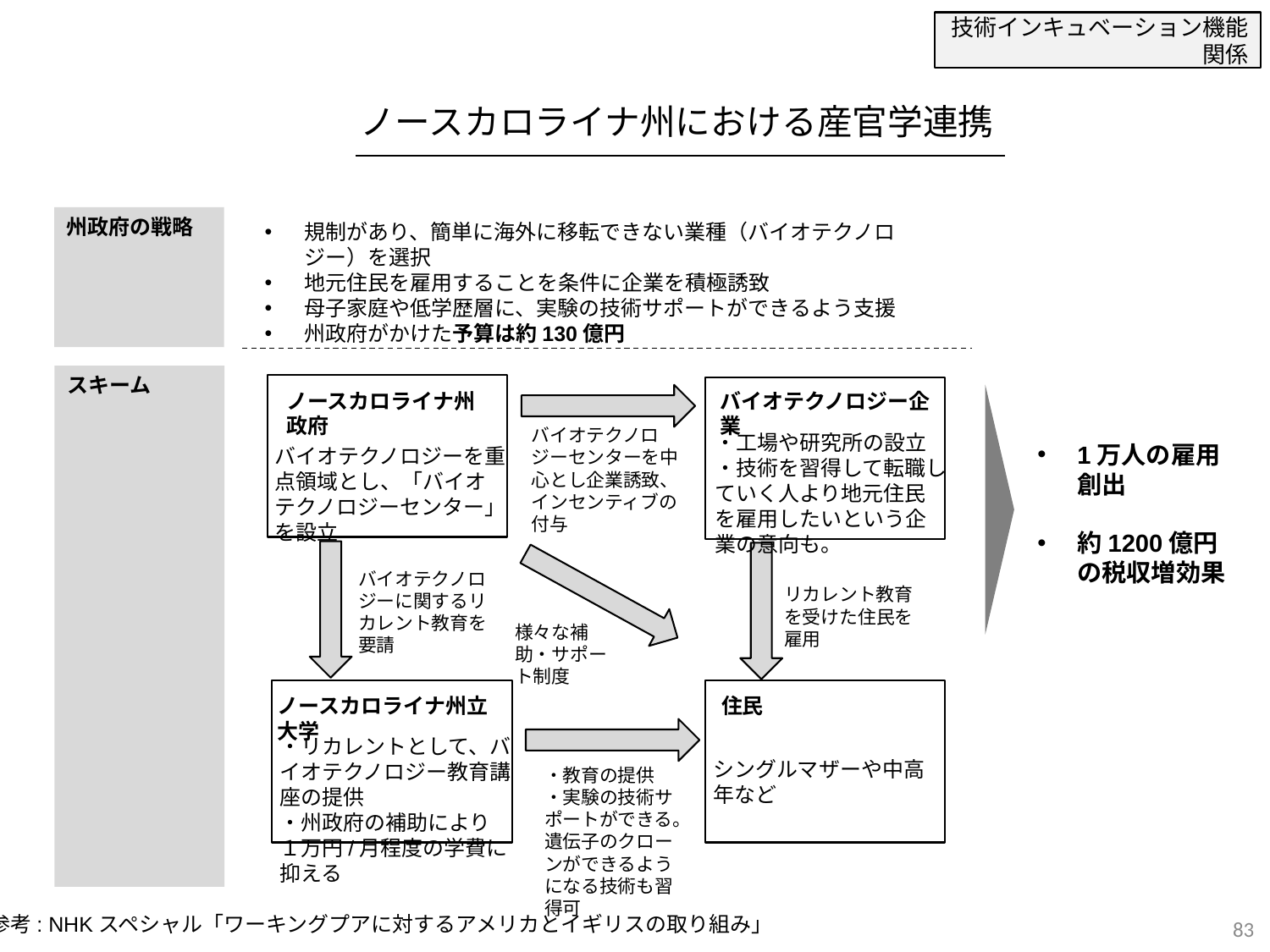

技術インキュベーション機能関係
ノースカロライナ州における産官学連携
州政府の戦略
規制があり、簡単に海外に移転できない業種（バイオテクノロジー）を選択
地元住民を雇用することを条件に企業を積極誘致
母子家庭や低学歴層に、実験の技術サポートができるよう支援
州政府がかけた予算は約130億円
スキーム

ノースカロライナ州政府
バイオテクノロジー企業

バイオテクノロジーセンターを中心とし企業誘致、インセンティブの付与
・工場や研究所の設立
・技術を習得して転職していく人より地元住民を雇用したいという企業の意向も。
1万人の雇用創出

約1200億円の税収増効果
バイオテクノロジーを重点領域とし、「バイオテクノロジーセンター」を設立

バイオテクノロジーに関するリカレント教育を要請

リカレント教育を受けた住民を雇用

様々な補助・サポート制度

ノースカロライナ州立大学
住民

・リカレントとして、バイオテクノロジー教育講座の提供
・州政府の補助により１万円/月程度の学費に抑える
シングルマザーや中高年など
・教育の提供
・実験の技術サポートができる。遺伝子のクローンができるようになる技術も習得可
83
参考: NHKスペシャル「ワーキングプアに対するアメリカとイギリスの取り組み」